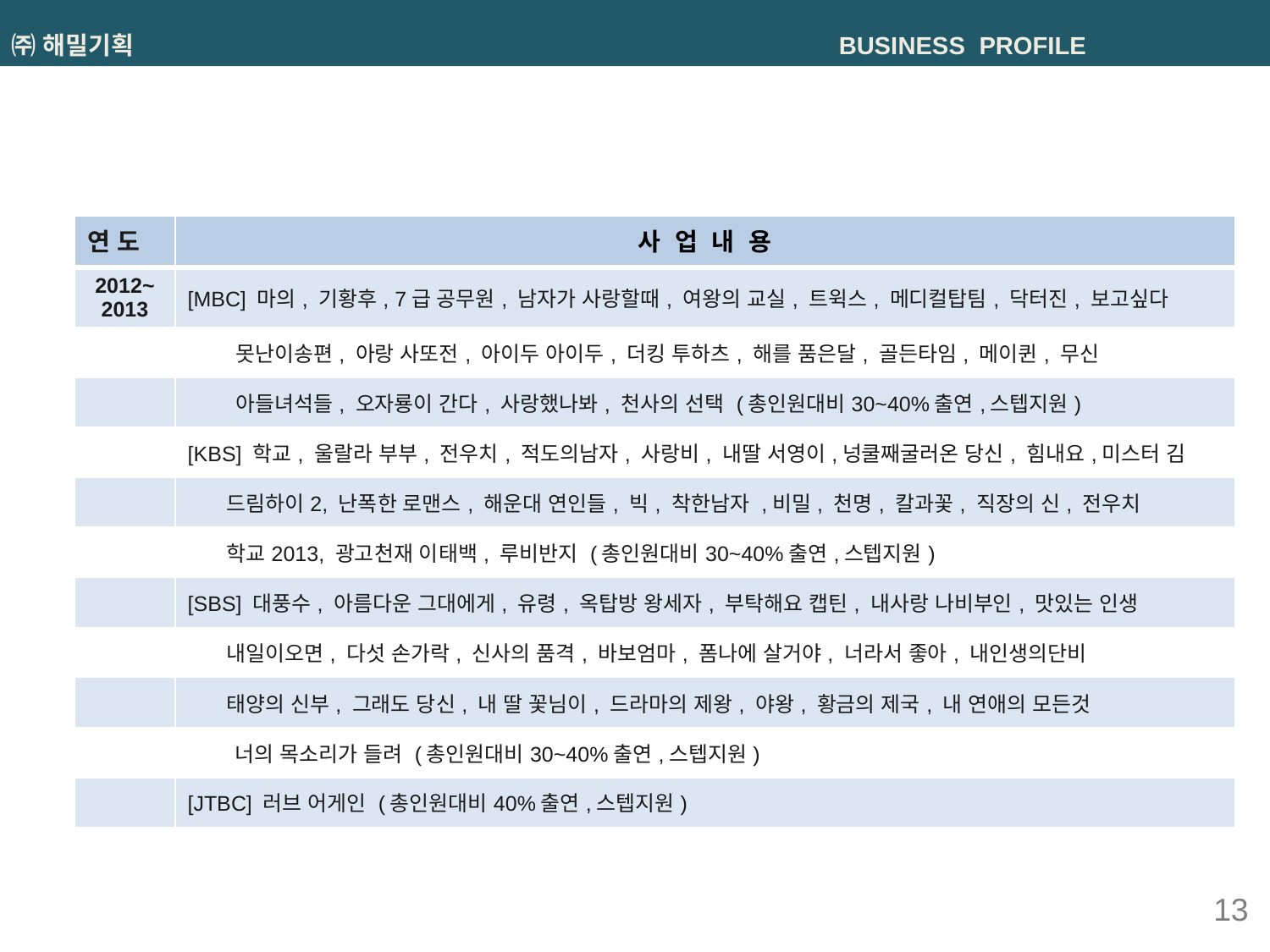

# ㈜ 해밀기획                                                                                                    BUSINESS  PROFILE
| 연 도 | 사 업 내 용 |
| --- | --- |
| 2012~ 2013 | [MBC] 마의, 기황후, 7급 공무원, 남자가 사랑할때, 여왕의 교실, 트윅스, 메디컬탑팀, 닥터진, 보고싶다 |
|  | 못난이송편, 아랑 사또전, 아이두 아이두, 더킹 투하츠, 해를 품은달, 골든타임, 메이퀸, 무신 |
|  | 아들녀석들, 오자룡이 간다, 사랑했나봐, 천사의 선택 (총인원대비30~40%출연,스텝지원) |
|  | [KBS] 학교, 울랄라 부부, 전우치, 적도의남자, 사랑비, 내딸 서영이,넝쿨째굴러온 당신, 힘내요,미스터 김 |
|  | 드림하이2, 난폭한 로맨스, 해운대 연인들, 빅, 착한남자 ,비밀, 천명, 칼과꽃, 직장의 신, 전우치 |
|  | 학교2013, 광고천재 이태백, 루비반지 (총인원대비30~40%출연,스텝지원) |
|  | [SBS] 대풍수, 아름다운 그대에게, 유령, 옥탑방 왕세자, 부탁해요 캡틴, 내사랑 나비부인, 맛있는 인생 |
|  | 내일이오면, 다섯 손가락, 신사의 품격, 바보엄마, 폼나에 살거야, 너라서 좋아, 내인생의단비 |
|  | 태양의 신부, 그래도 당신, 내 딸 꽃님이, 드라마의 제왕, 야왕, 황금의 제국, 내 연애의 모든것 |
|  | 너의 목소리가 들려 (총인원대비30~40%출연,스텝지원) |
|  | [JTBC] 러브 어게인 (총인원대비40%출연,스텝지원) |
Great Company
HAEMIL ENT .ltd
13